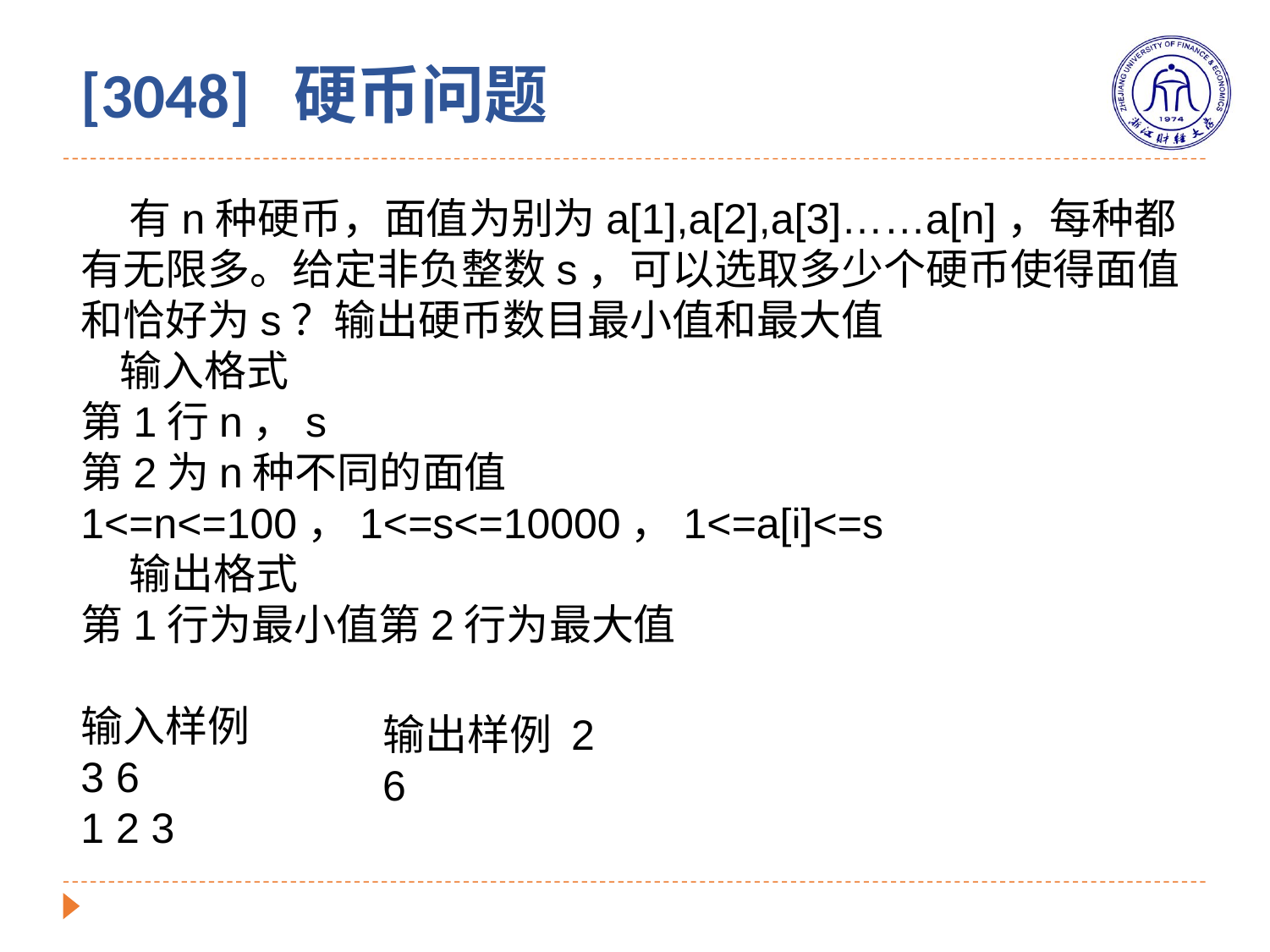

[3048]  硬币问题
    有n种硬币，面值为别为a[1],a[2],a[3]……a[n]，每种都有无限多。给定非负整数s，可以选取多少个硬币使得面值和恰好为s？输出硬币数目最小值和最大值
   输入格式
第1行n，s
第2为n种不同的面值
1<=n<=100，1<=s<=10000，1<=a[i]<=s
    输出格式
第1行为最小值第2行为最大值

输入样例
3 6
1 2 3

输出样例 2
6